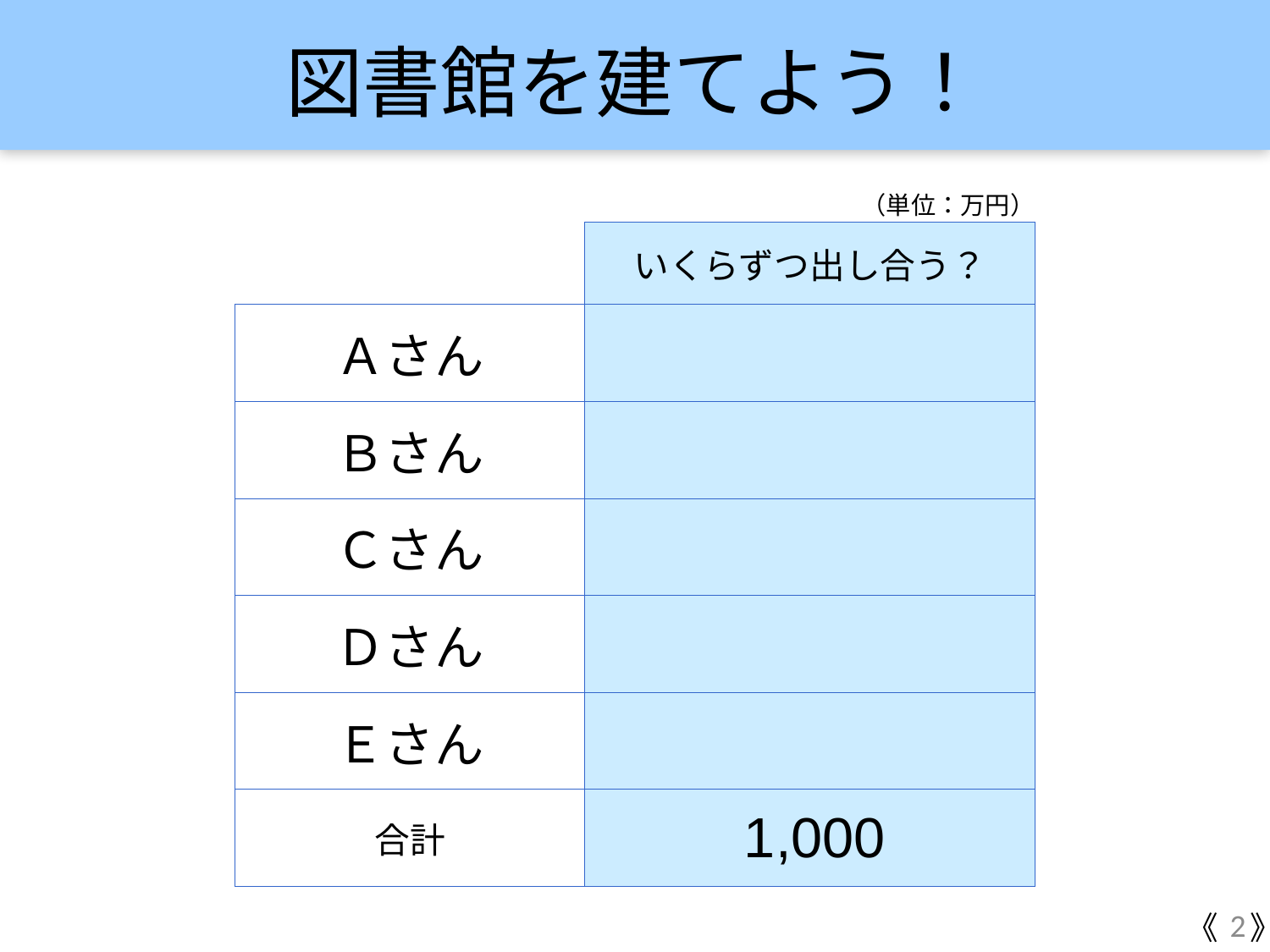

図書館を建てよう！
|  | （単位：万円） |
| --- | --- |
|  | いくらずつ出し合う？ |
| Ａさん |  |
| Ｂさん |  |
| Ｃさん |  |
| Ｄさん |  |
| Ｅさん |  |
| 合計 | 1,000 |
2